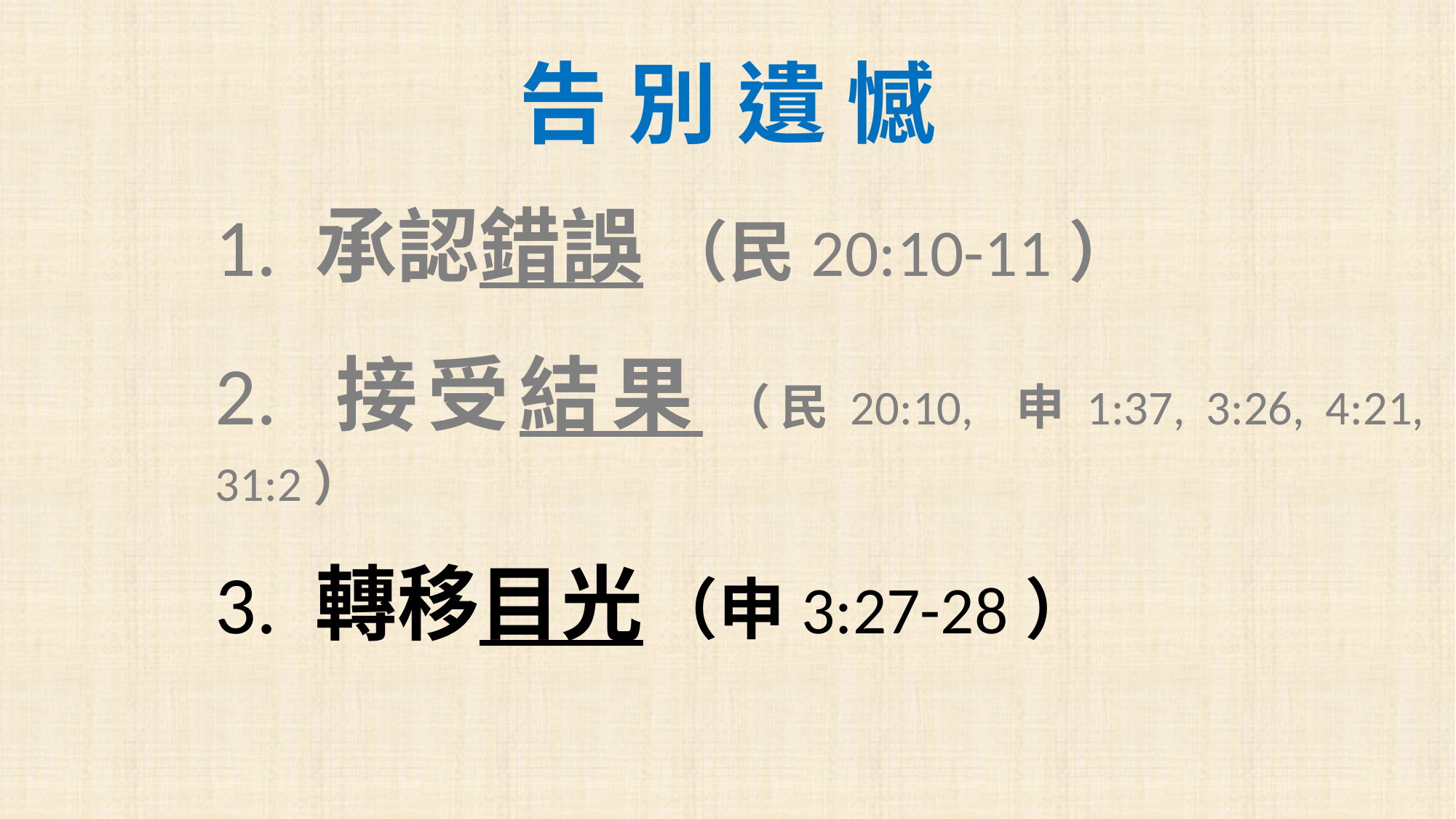

# 告 別 遺 憾
1. 承認錯誤 （民20:10-11）
2. 接受結果	（民20:10, 申1:37, 3:26, 4:21, 31:2）
3. 轉移目光	（申3:27-28）